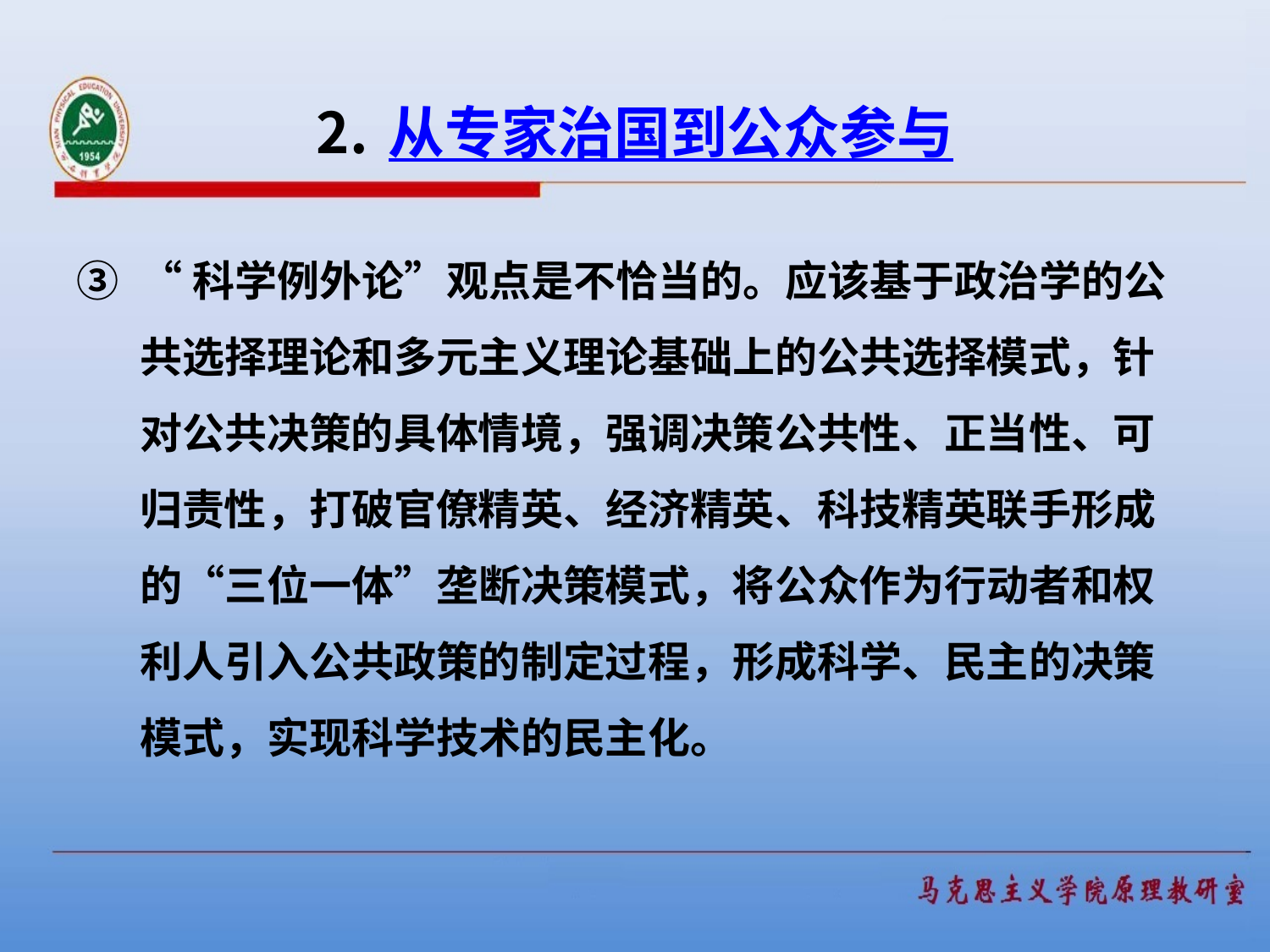

# 从专家治国到公众参与
“科学例外论”观点是不恰当的。应该基于政治学的公共选择理论和多元主义理论基础上的公共选择模式，针对公共决策的具体情境，强调决策公共性、正当性、可归责性，打破官僚精英、经济精英、科技精英联手形成的“三位一体”垄断决策模式，将公众作为行动者和权利人引入公共政策的制定过程，形成科学、民主的决策模式，实现科学技术的民主化。